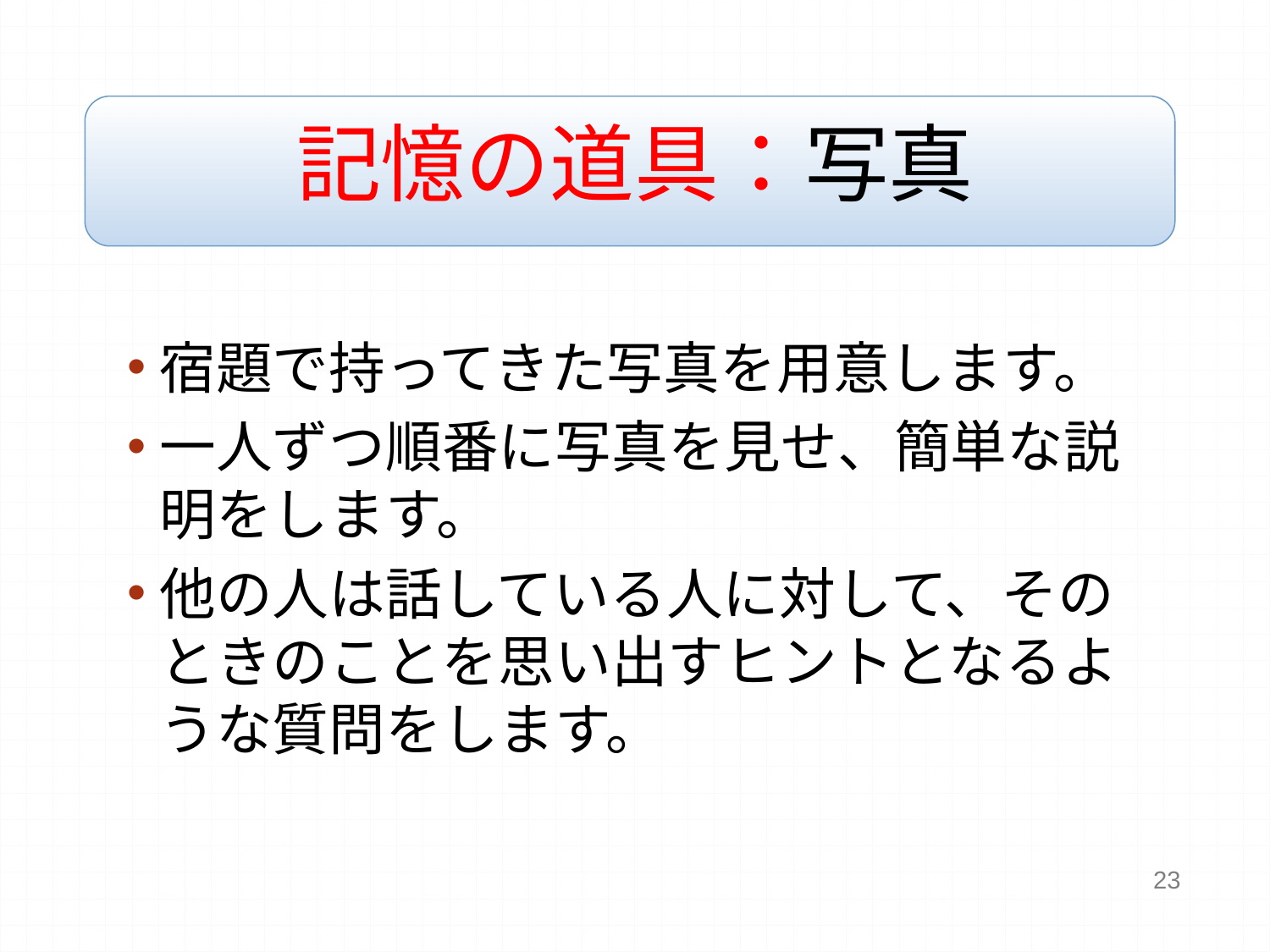

# 記憶の道具：写真

宿題で持ってきた写真を用意します。
一人ずつ順番に写真を見せ、簡単な説明をします。
他の人は話している人に対して、そのときのことを思い出すヒントとなるような質問をします。
23